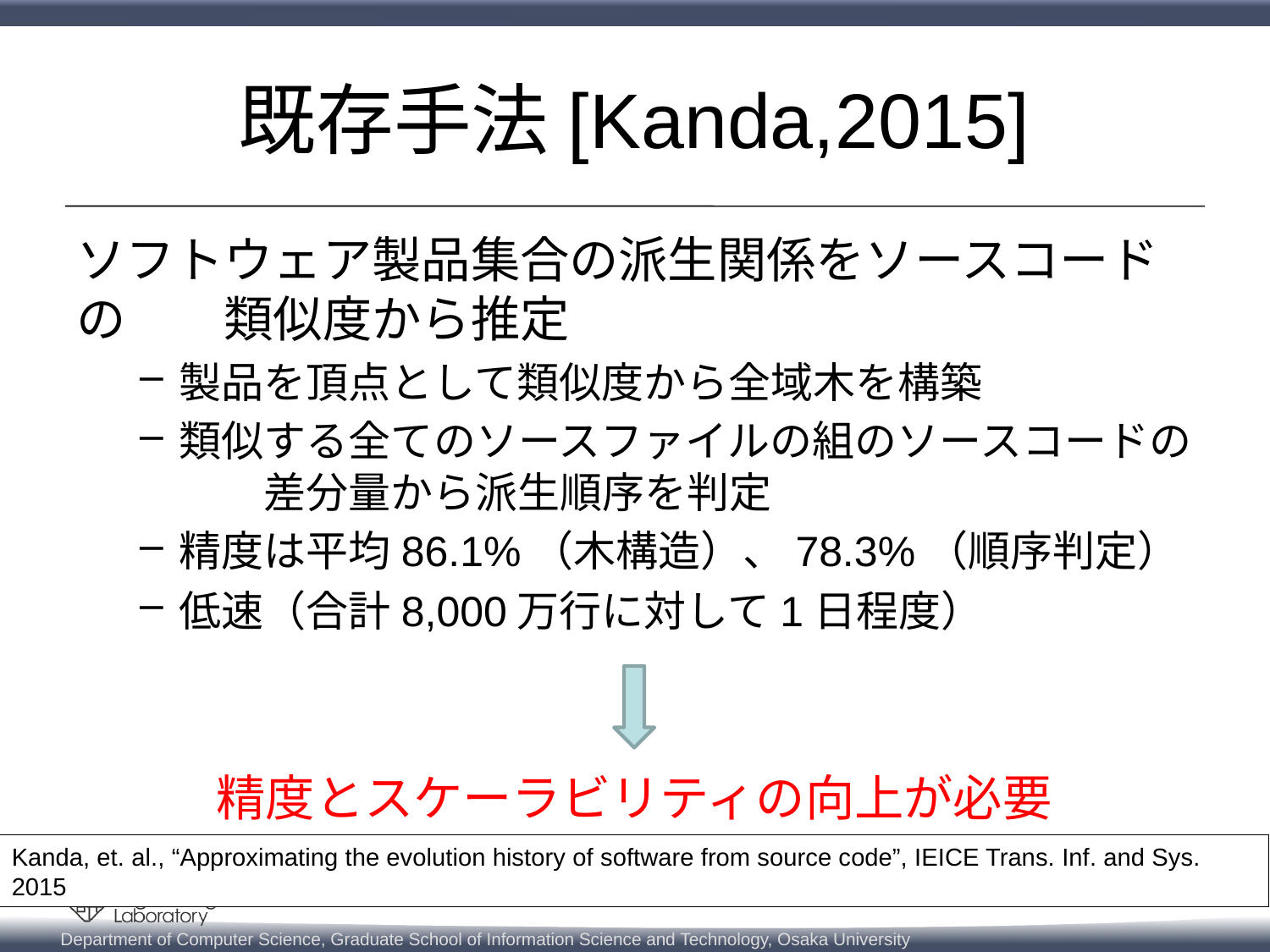

# 既存手法[Kanda,2015]
ソフトウェア製品集合の派生関係をソースコードの　　類似度から推定
製品を頂点として類似度から全域木を構築
類似する全てのソースファイルの組のソースコードの　　差分量から派生順序を判定
精度は平均86.1%（木構造）、78.3%（順序判定）
低速（合計8,000万行に対して1日程度）

精度とスケーラビリティの向上が必要
Kanda, et. al., “Approximating the evolution history of software from source code”, IEICE Trans. Inf. and Sys. 2015
38